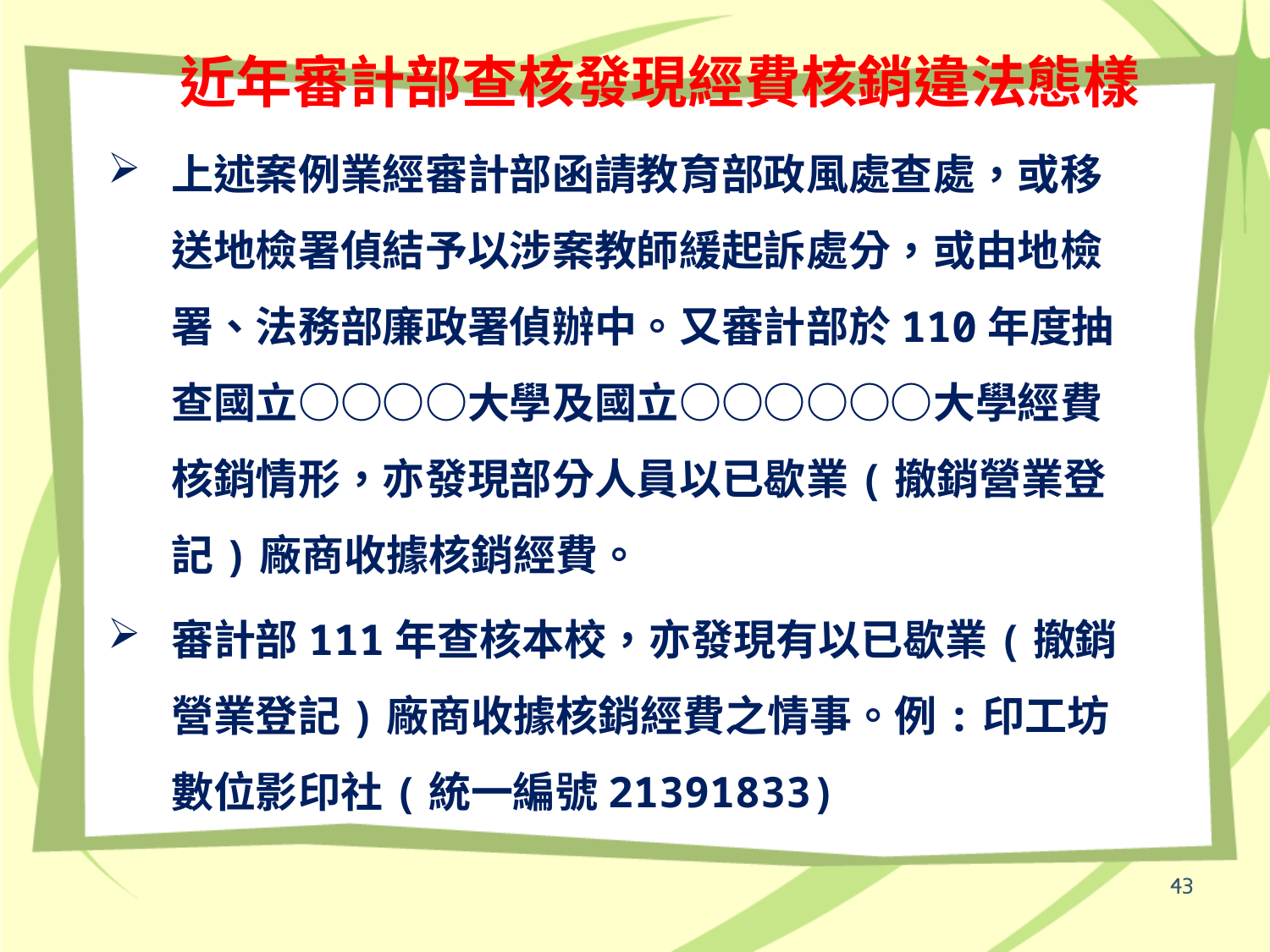

# 近年審計部查核發現經費核銷違法態樣
上述案例業經審計部函請教育部政風處查處，或移送地檢署偵結予以涉案教師緩起訴處分，或由地檢署、法務部廉政署偵辦中。又審計部於110年度抽查國立○○○○大學及國立○○○○○○大學經費核銷情形，亦發現部分人員以已歇業(撤銷營業登記)廠商收據核銷經費。
審計部111年查核本校，亦發現有以已歇業(撤銷營業登記)廠商收據核銷經費之情事。例:印工坊數位影印社(統一編號21391833)

43